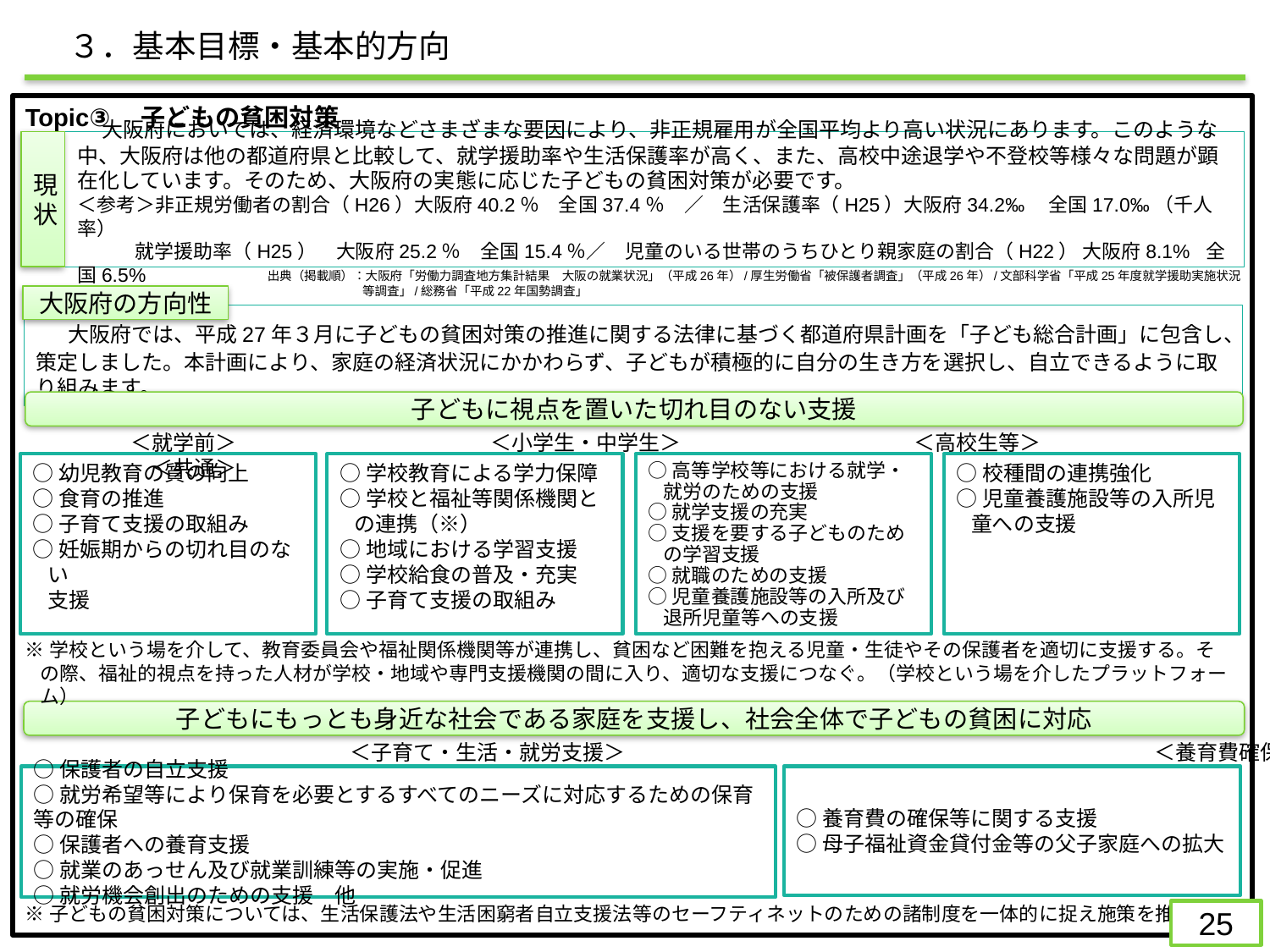

３．基本目標・基本的方向
Topic③　子どもの貧困対策

　大阪府においては、経済環境などさまざまな要因により、非正規雇用が全国平均より高い状況にあります。このような中、大阪府は他の都道府県と比較して、就学援助率や生活保護率が高く、また、高校中途退学や不登校等様々な問題が顕在化しています。そのため、大阪府の実態に応じた子どもの貧困対策が必要です。
＜参考＞非正規労働者の割合（H26）大阪府40.2％　全国37.4％　／　生活保護率（H25）大阪府34.2‰　全国17.0‰（千人率）
            就学援助率（H25）　大阪府25.2％　全国15.4％／　児童のいる世帯のうちひとり親家庭の割合（H22） 大阪府8.1%  全国6.5%
現状
出典（掲載順）：大阪府「労働力調査地方集計結果　大阪の就業状況」（平成26年）/厚生労働省「被保護者調査」（平成26年）/文部科学省「平成25年度就学援助実施状況等調査」/総務省「平成22年国勢調査」
大阪府の方向性
　大阪府では、平成27年３月に子どもの貧困対策の推進に関する法律に基づく都道府県計画を「子ども総合計画」に包含し、策定しました。本計画により、家庭の経済状況にかかわらず、子どもが積極的に自分の生き方を選択し、自立できるように取り組みます。
子どもに視点を置いた切れ目のない支援
　　　＜就学前＞　　　　　　　　　　　　＜小学生・中学生＞　　　　　　　　　　　＜高校生等＞　　　　　　　　　　　　　　＜共通＞
○幼児教育の質の向上
○食育の推進
○子育て支援の取組み
○妊娠期からの切れ目のない
支援
○学校教育による学力保障
○学校と福祉等関係機関との連携（※）
○地域における学習支援
○学校給食の普及・充実
○子育て支援の取組み
○高等学校等における就学・就労のための支援
○就学支援の充実
○支援を要する子どものための学習支援
○就職のための支援
○児童養護施設等の入所及び退所児童等への支援
○校種間の連携強化
○児童養護施設等の入所児童への支援
※学校という場を介して、教育委員会や福祉関係機関等が連携し、貧困など困難を抱える児童・生徒やその保護者を適切に支援する。その際、福祉的視点を持った人材が学校・地域や専門支援機関の間に入り、適切な支援につなぐ。（学校という場を介したプラットフォーム）
子どもにもっとも身近な社会である家庭を支援し、社会全体で子どもの貧困に対応
　　　　　　　　　　　＜子育て・生活・就労支援＞　　　　　　　　　　　　　　　　　　　　　　　　　＜養育費確保・経済的支援＞
○保護者の自立支援
○就労希望等により保育を必要とするすべてのニーズに対応するための保育等の確保
○保護者への養育支援
○就業のあっせん及び就業訓練等の実施・促進
○就労機会創出のための支援　他
○養育費の確保等に関する支援
○母子福祉資金貸付金等の父子家庭への拡大
※子どもの貧困対策については、生活保護法や生活困窮者自立支援法等のセーフティネットのための諸制度を一体的に捉え施策を推進
25